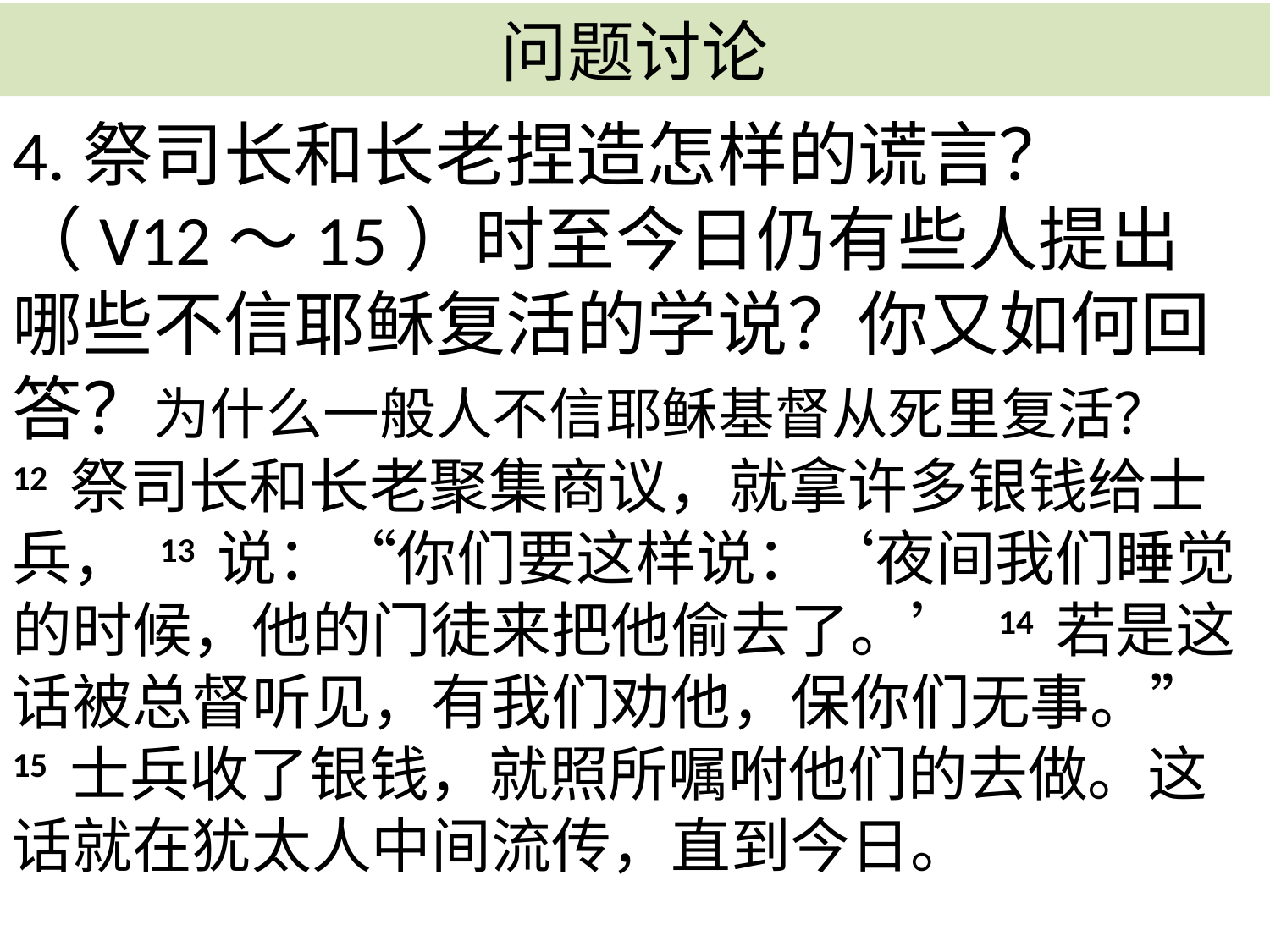

# 问题讨论
4.祭司长和长老捏造怎样的谎言？（V12～15）时至今日仍有些人提出哪些不信耶稣复活的学说？你又如何回答？为什么一般人不信耶稣基督从死里复活？
12 祭司长和长老聚集商议，就拿许多银钱给士兵， 13 说：“你们要这样说：‘夜间我们睡觉的时候，他的门徒来把他偷去了。’ 14 若是这话被总督听见，有我们劝他，保你们无事。” 15 士兵收了银钱，就照所嘱咐他们的去做。这话就在犹太人中间流传，直到今日。